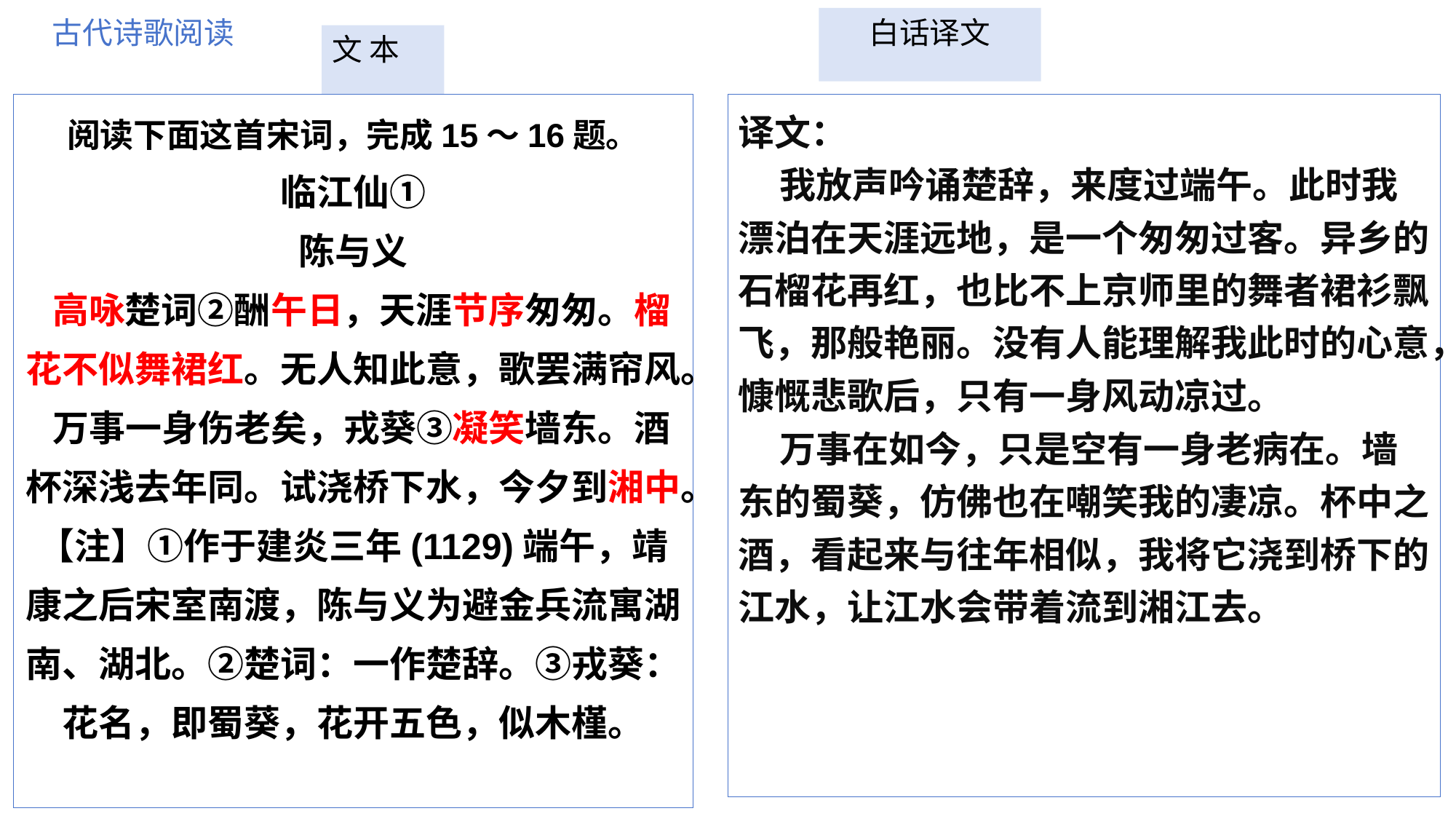

古代诗歌阅读
白话译文
文 本
阅读下面这首宋词，完成15～16题。
临江仙①
陈与义
 高咏楚词②酬午日，天涯节序匆匆。榴花不似舞裙红。无人知此意，歌罢满帘风。
 万事一身伤老矣，戎葵③凝笑墙东。酒杯深浅去年同。试浇桥下水，今夕到湘中。
【注】①作于建炎三年(1129)端午，靖康之后宋室南渡，陈与义为避金兵流寓湖南、湖北。②楚词：一作楚辞。③戎葵：花名，即蜀葵，花开五色，似木槿。
译文：
    我放声吟诵楚辞，来度过端午。此时我漂泊在天涯远地，是一个匆匆过客。异乡的石榴花再红，也比不上京师里的舞者裙衫飘飞，那般艳丽。没有人能理解我此时的心意，慷慨悲歌后，只有一身风动凉过。
    万事在如今，只是空有一身老病在。墙东的蜀葵，仿佛也在嘲笑我的凄凉。杯中之酒，看起来与往年相似，我将它浇到桥下的江水，让江水会带着流到湘江去。